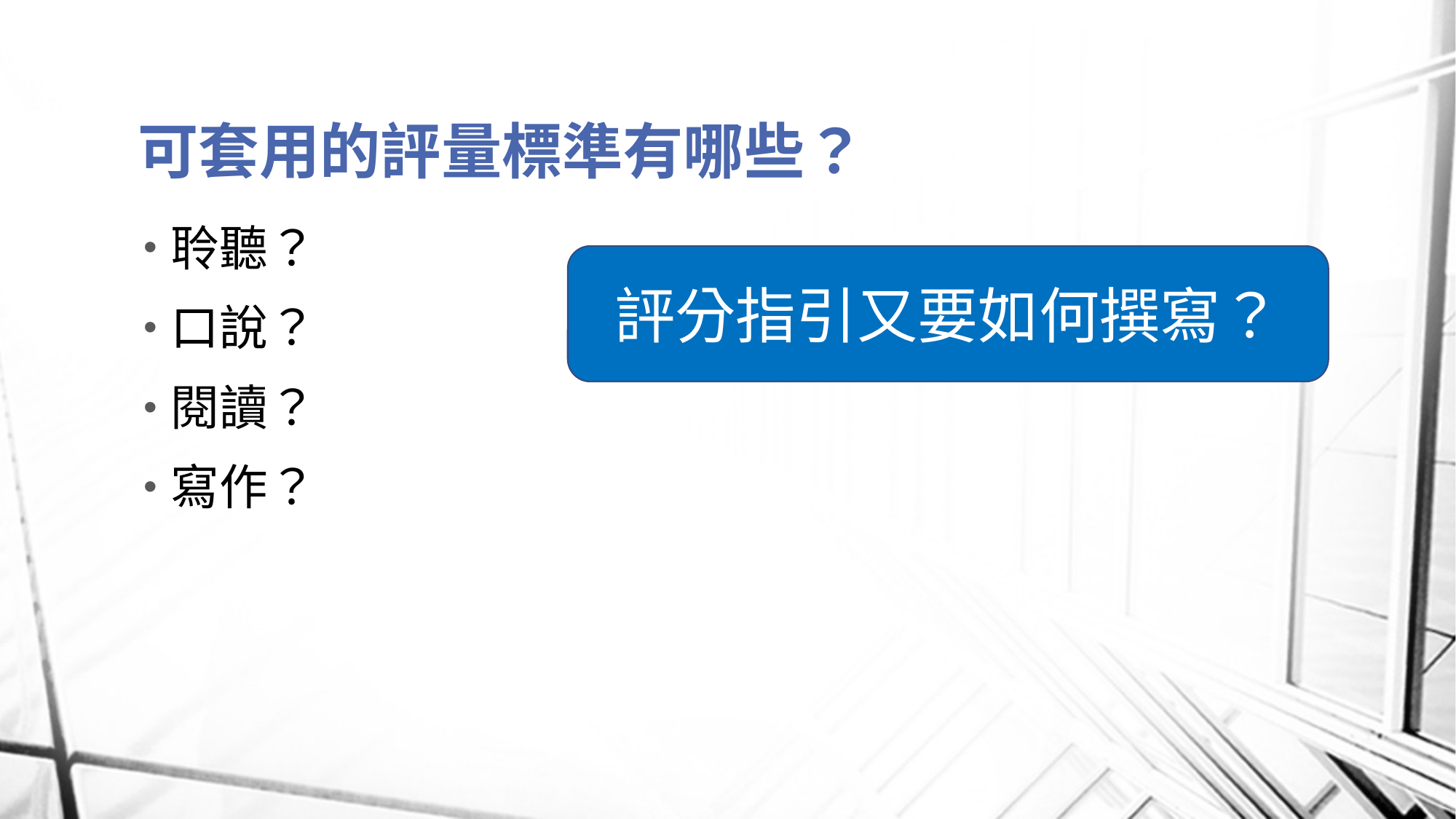

# 可套用的評量標準有哪些？
聆聽？
口說？
閱讀？
寫作？
評分指引又要如何撰寫？